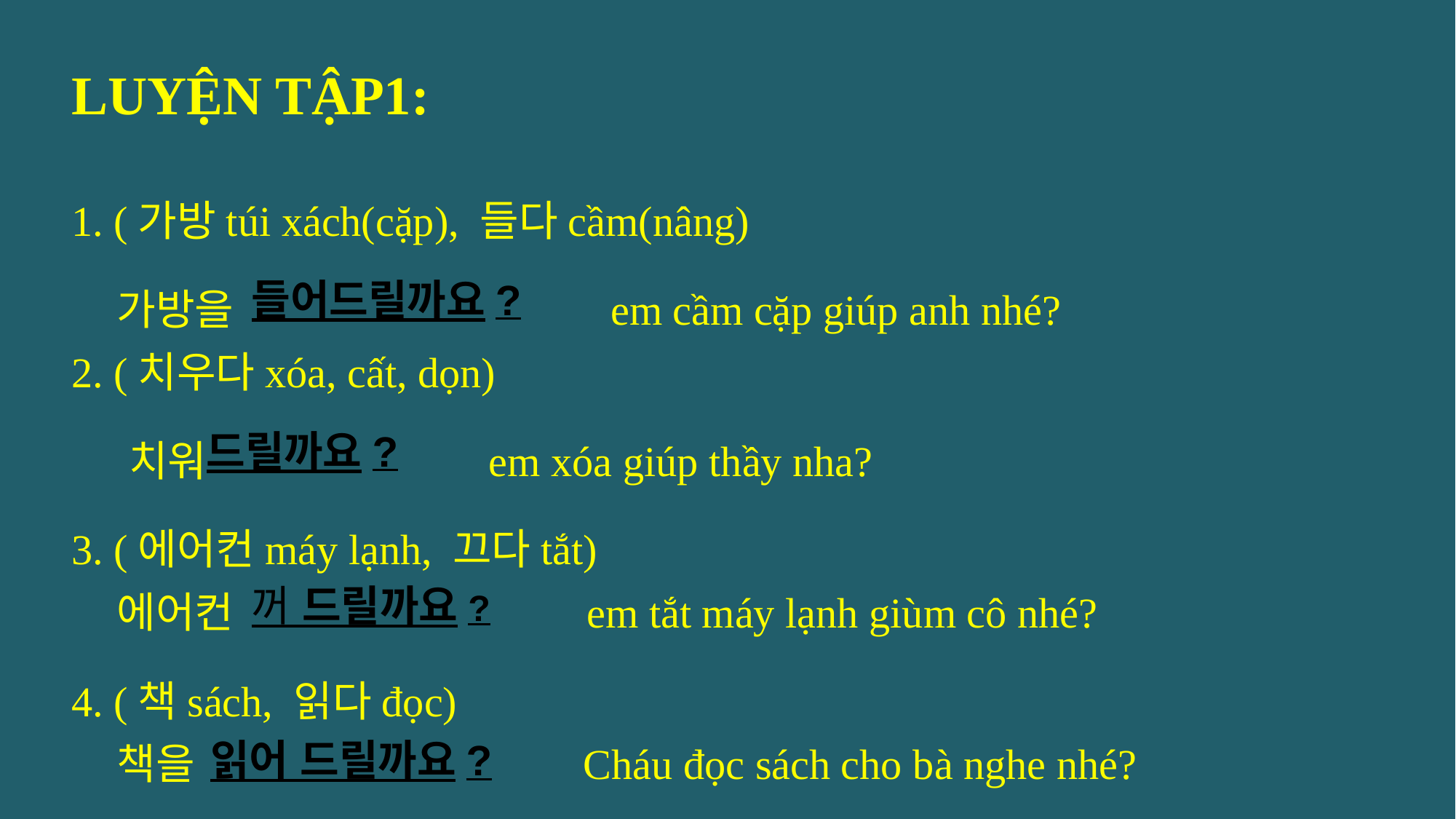

LUYỆN TẬP1:

1. (가방túi xách(cặp), 들다cầm(nâng)
   가방을                               em cầm cặp giúp anh nhé?
2. (치우다xóa, cất, dọn)
    치워                       em xóa giúp thầy nha?
3. (에어컨máy lạnh, 끄다tắt)
   에어컨                             em tắt máy lạnh giùm cô nhé?
4. (책sách, 읽다đọc)
   책을                                Cháu đọc sách cho bà nghe nhé?
들어드릴까요?
드릴까요?
꺼 드릴까요?
읽어 드릴까요?